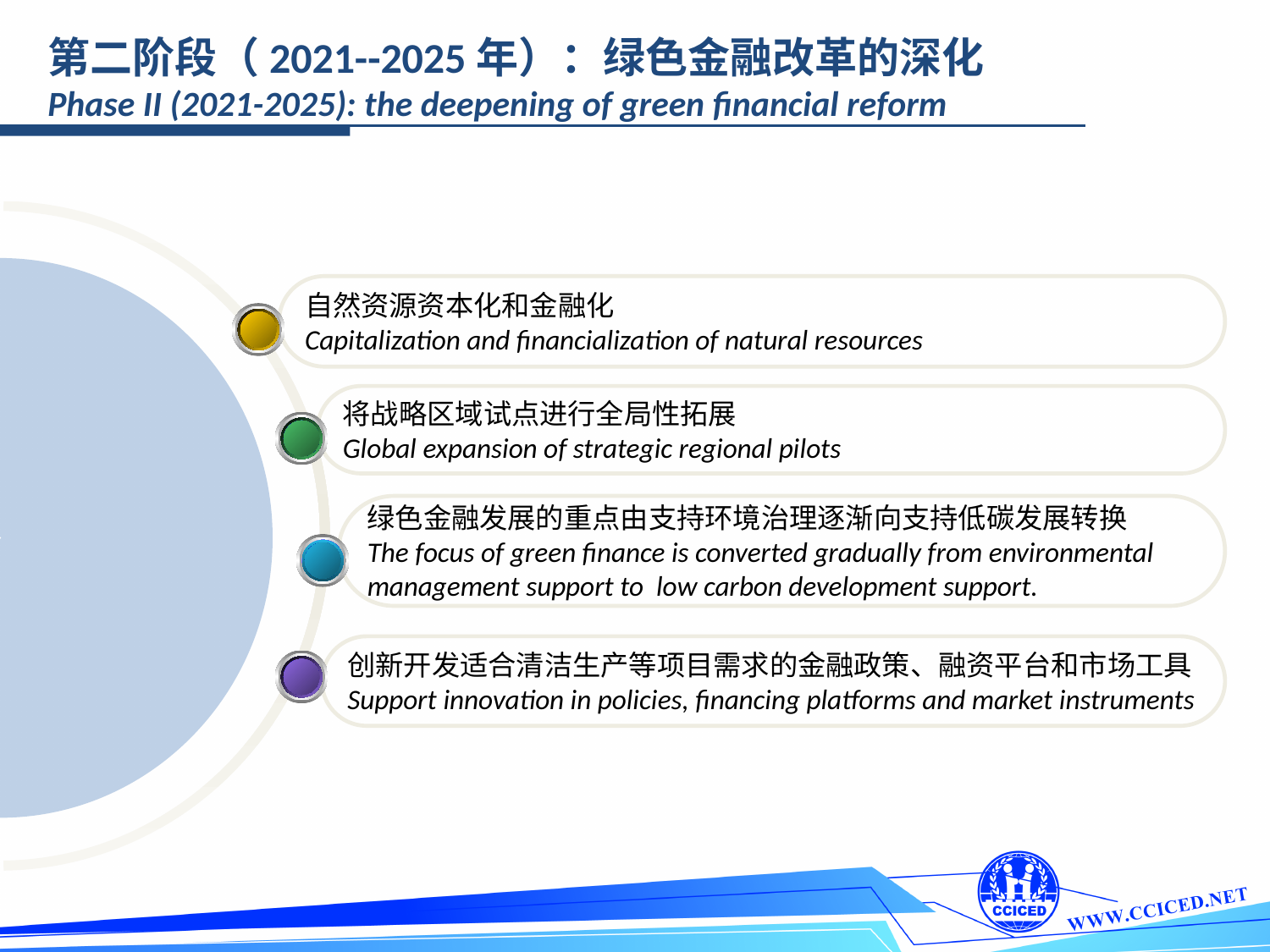

第二阶段（2021--2025年）：绿色金融改革的深化Phase II (2021-2025): the deepening of green financial reform

自然资源资本化和金融化
Capitalization and financialization of natural resources

将战略区域试点进行全局性拓展
Global expansion of strategic regional pilots

绿色金融发展的重点由支持环境治理逐渐向支持低碳发展转换
The focus of green finance is converted gradually from environmental
management support to  low carbon development support.

创新开发适合清洁生产等项目需求的金融政策、融资平台和市场工具
Support innovation in policies, financing platforms and market instruments